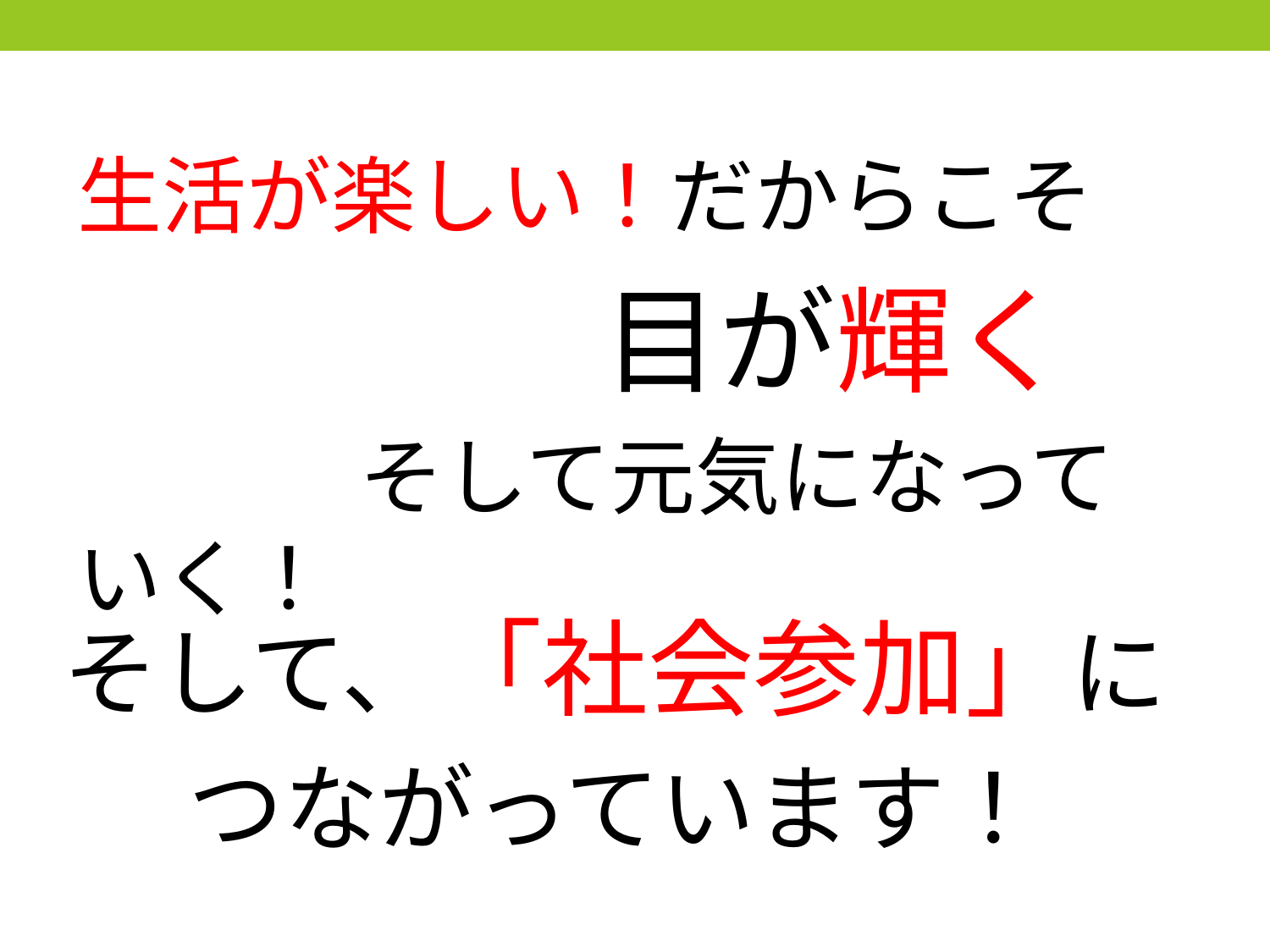

生活が楽しい！だからこそ
　　　　　　　目が輝く
　　　　そして元気になっていく！
そして、「社会参加」に
つながっています！